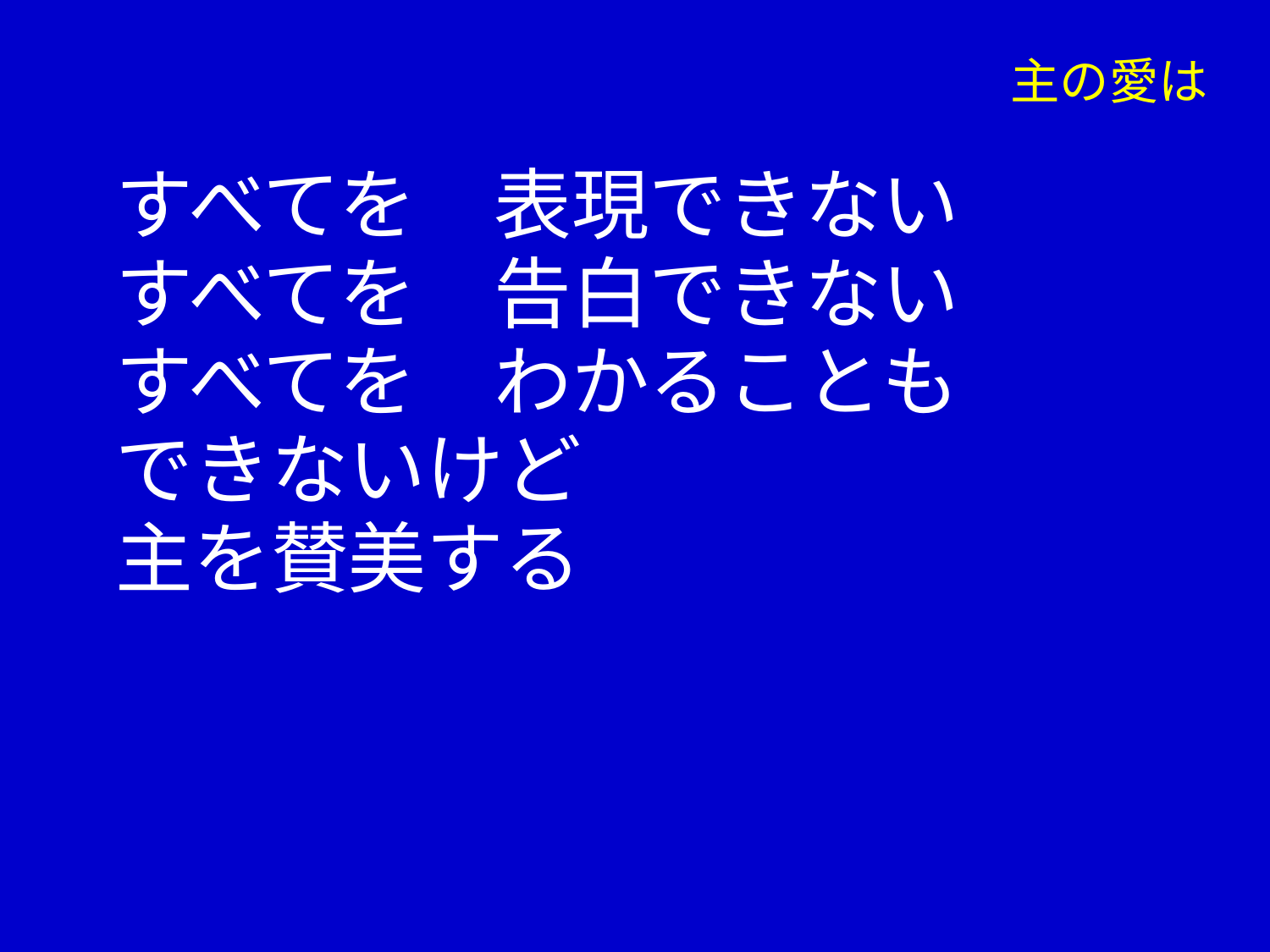

# 主の愛は
すべてを　表現できない
すべてを　告白できない
すべてを　わかることも
できないけど
主を賛美する